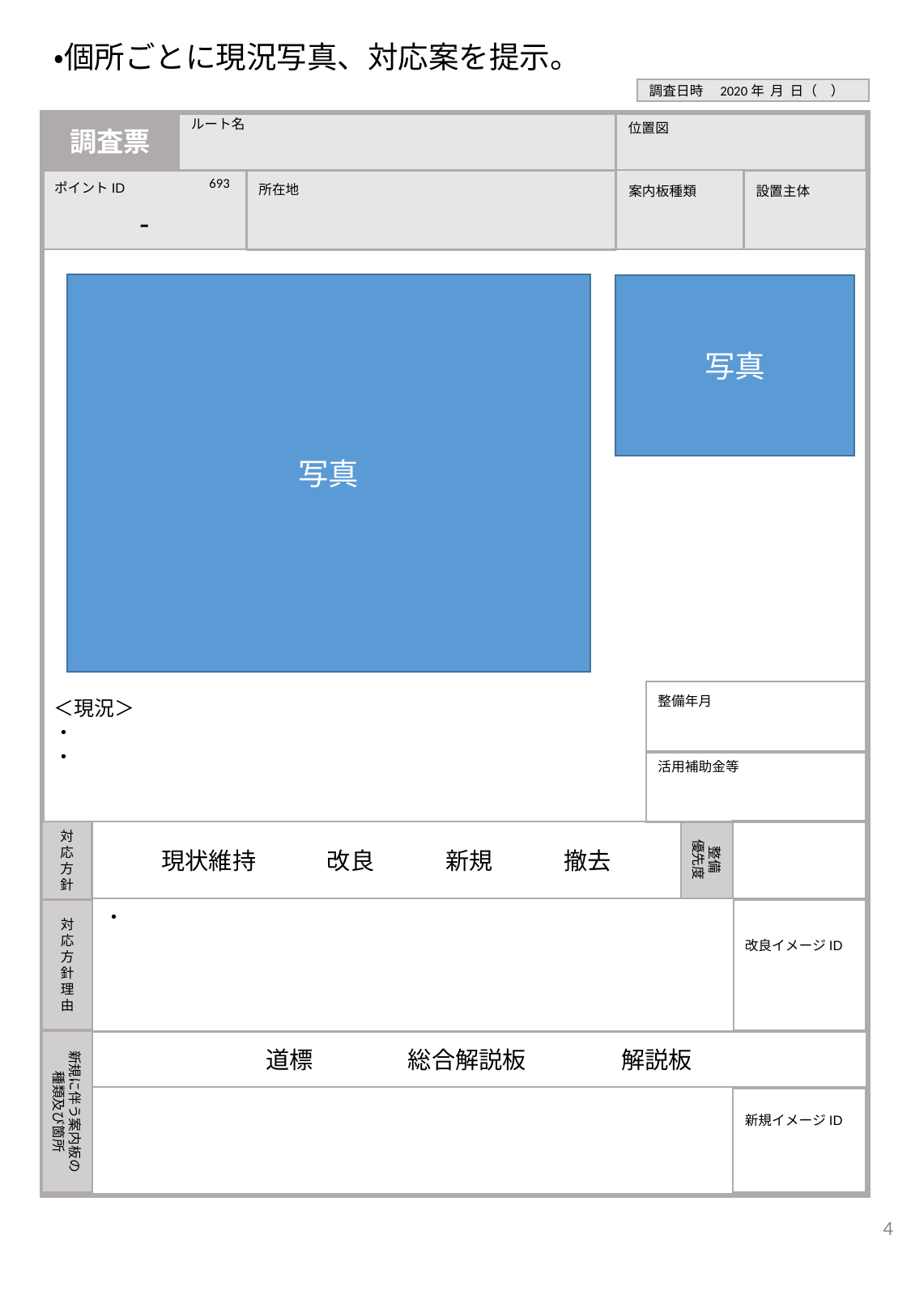

・個所ごとに現況写真、対応案を提示。
調査日時　2020年  月  日（　）

調査票
位置図

ルート名

693
案内板種類

設置主体

所在地

ポイントID

-
写真
写真
整備年月

＜現況＞
・
・
活用補助金等

現状維持　　　改良　　　新規　　　撤去
整備
優先度
対応方針
・

改良イメージID

対応方針理由
新規に伴う案内板の
種類及び箇所
道標　　　　総合解説板　　　　解説板
新規イメージID

4